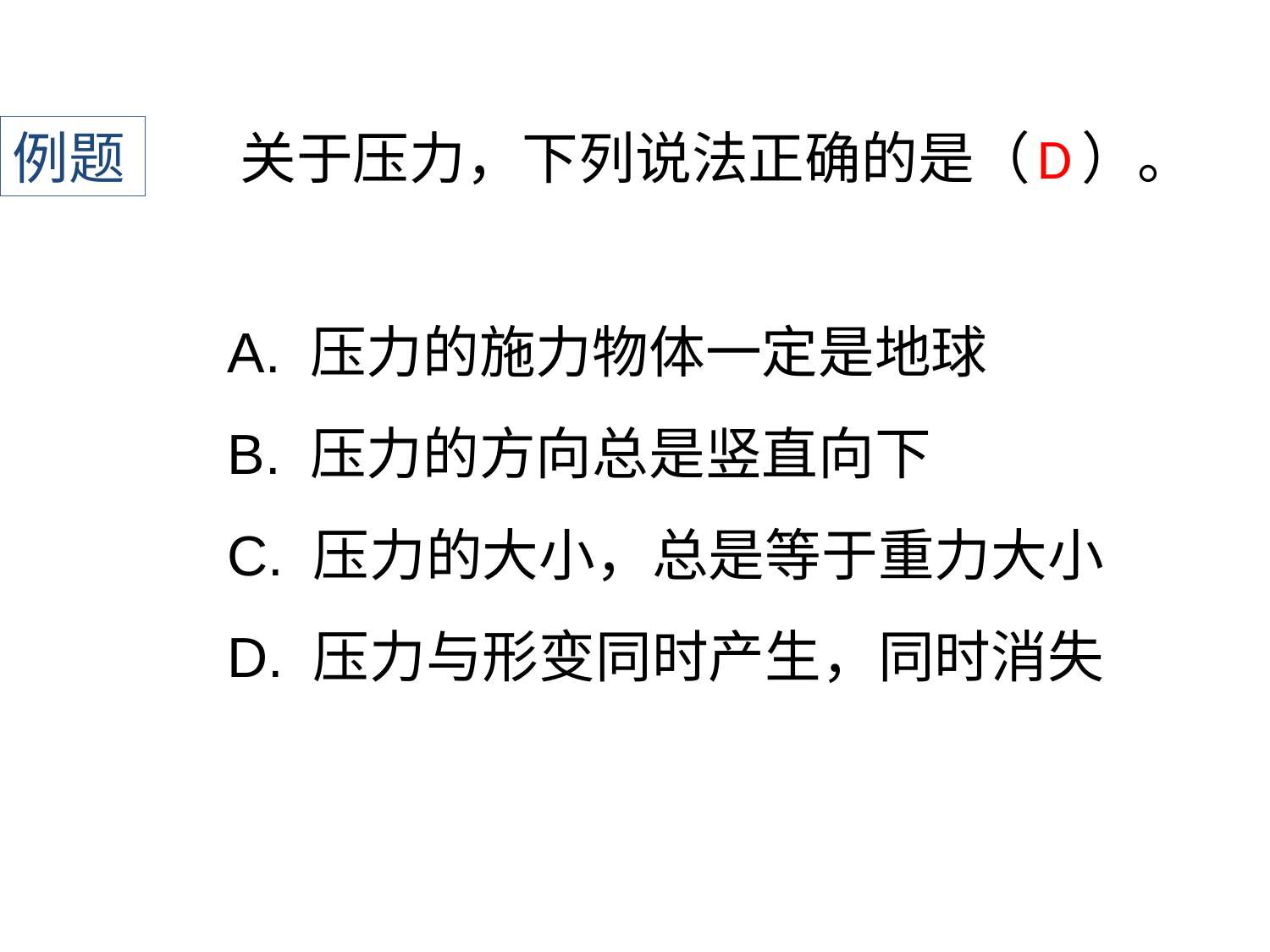

例题
关于压力，下列说法正确的是（    ）。
D
A. 压力的施力物体一定是地球
B. 压力的方向总是竖直向下
C. 压力的大小，总是等于重力大小
D. 压力与形变同时产生，同时消失